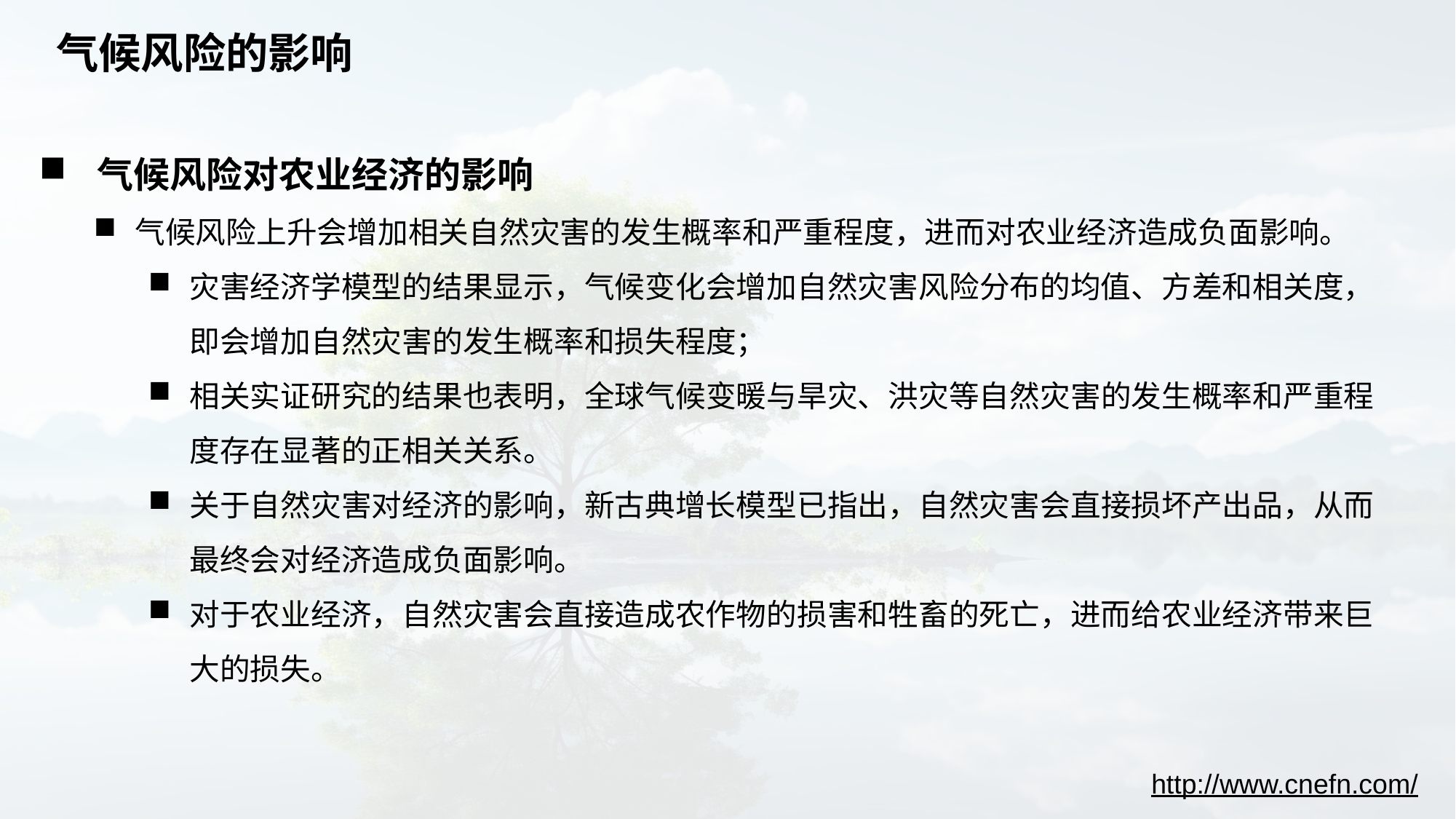

# 气候风险的影响
 气候风险对农业经济的影响
气候风险上升会增加相关自然灾害的发生概率和严重程度，进而对农业经济造成负面影响。
灾害经济学模型的结果显示，气候变化会增加自然灾害风险分布的均值、方差和相关度，即会增加自然灾害的发生概率和损失程度；
相关实证研究的结果也表明，全球气候变暖与旱灾、洪灾等自然灾害的发生概率和严重程度存在显著的正相关关系。
关于自然灾害对经济的影响，新古典增长模型已指出，自然灾害会直接损坏产出品，从而最终会对经济造成负面影响。
对于农业经济，自然灾害会直接造成农作物的损害和牲畜的死亡，进而给农业经济带来巨大的损失。